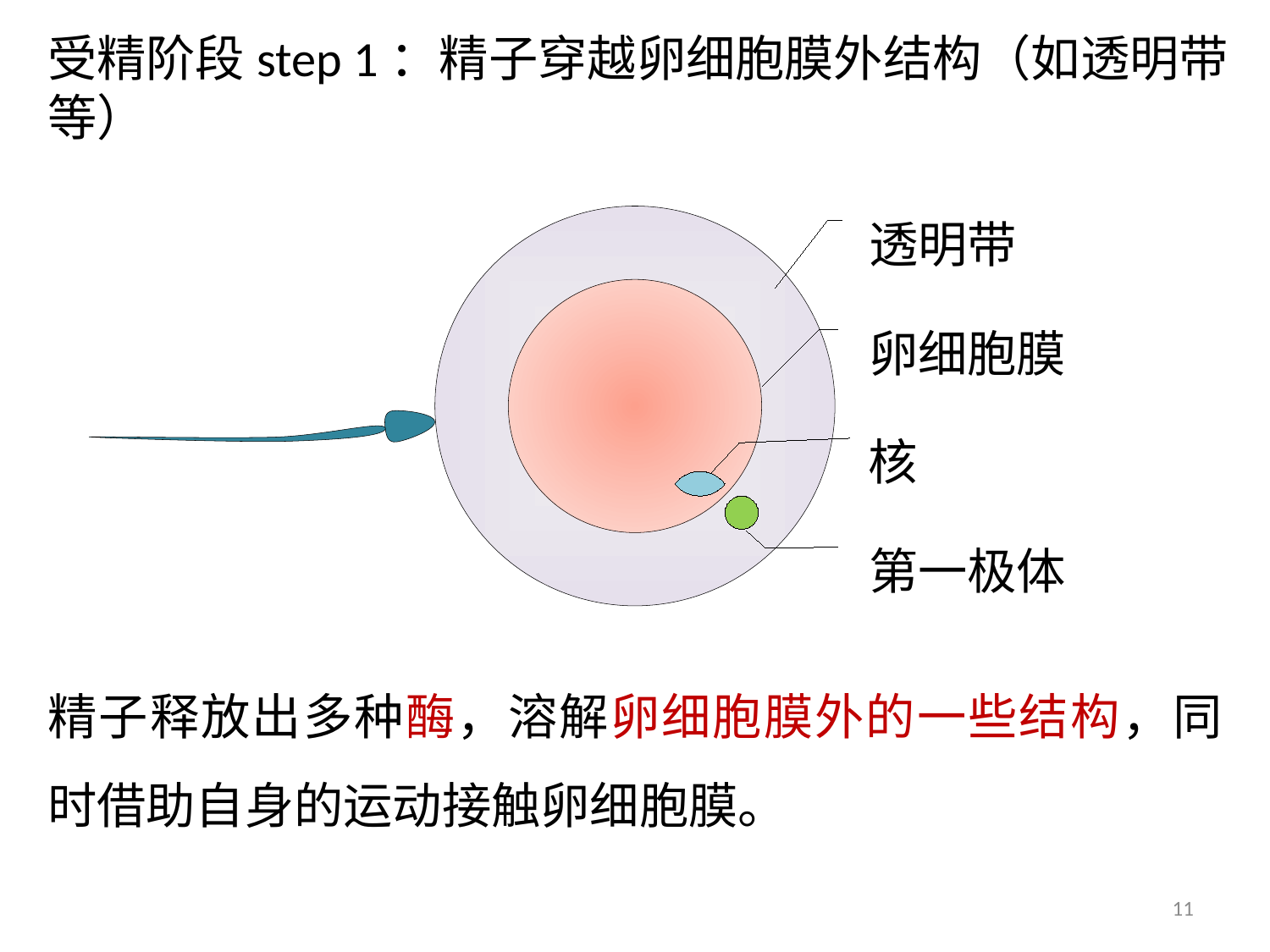

受精阶段step 1：精子穿越卵细胞膜外结构（如透明带等）

透明带

卵细胞膜

核

第一极体
精子释放出多种酶，溶解卵细胞膜外的一些结构，同时借助自身的运动接触卵细胞膜。
11